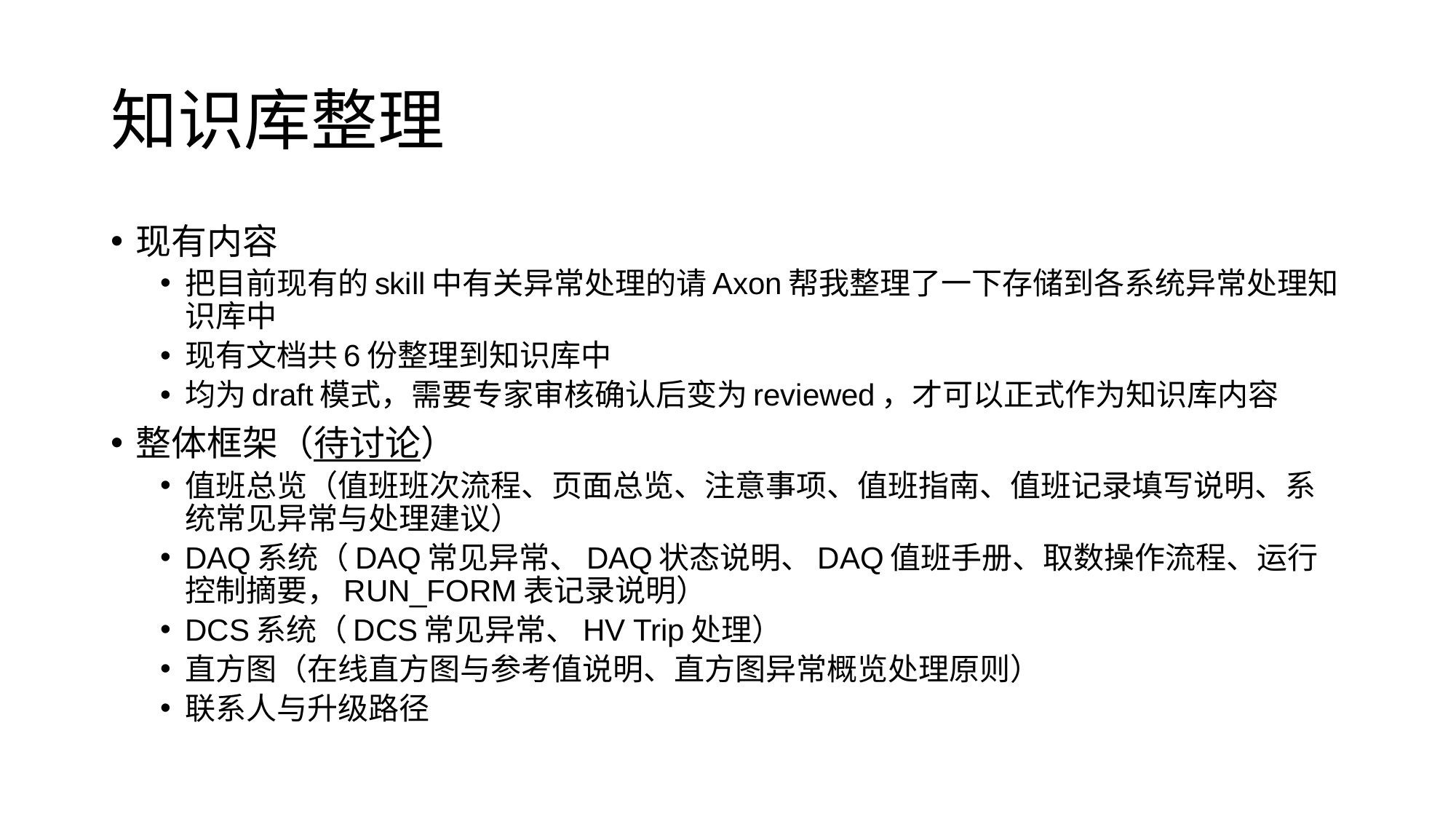

# 知识库整理
现有内容
把目前现有的skill中有关异常处理的请Axon帮我整理了一下存储到各系统异常处理知识库中
现有文档共6份整理到知识库中
均为draft模式，需要专家审核确认后变为reviewed，才可以正式作为知识库内容
整体框架（待讨论）
值班总览（值班班次流程、页面总览、注意事项、值班指南、值班记录填写说明、系统常见异常与处理建议）
DAQ系统（DAQ常见异常、DAQ状态说明、DAQ值班手册、取数操作流程、运行控制摘要，RUN_FORM表记录说明）
DCS系统（DCS常见异常、HV Trip处理）
直方图（在线直方图与参考值说明、直方图异常概览处理原则）
联系人与升级路径